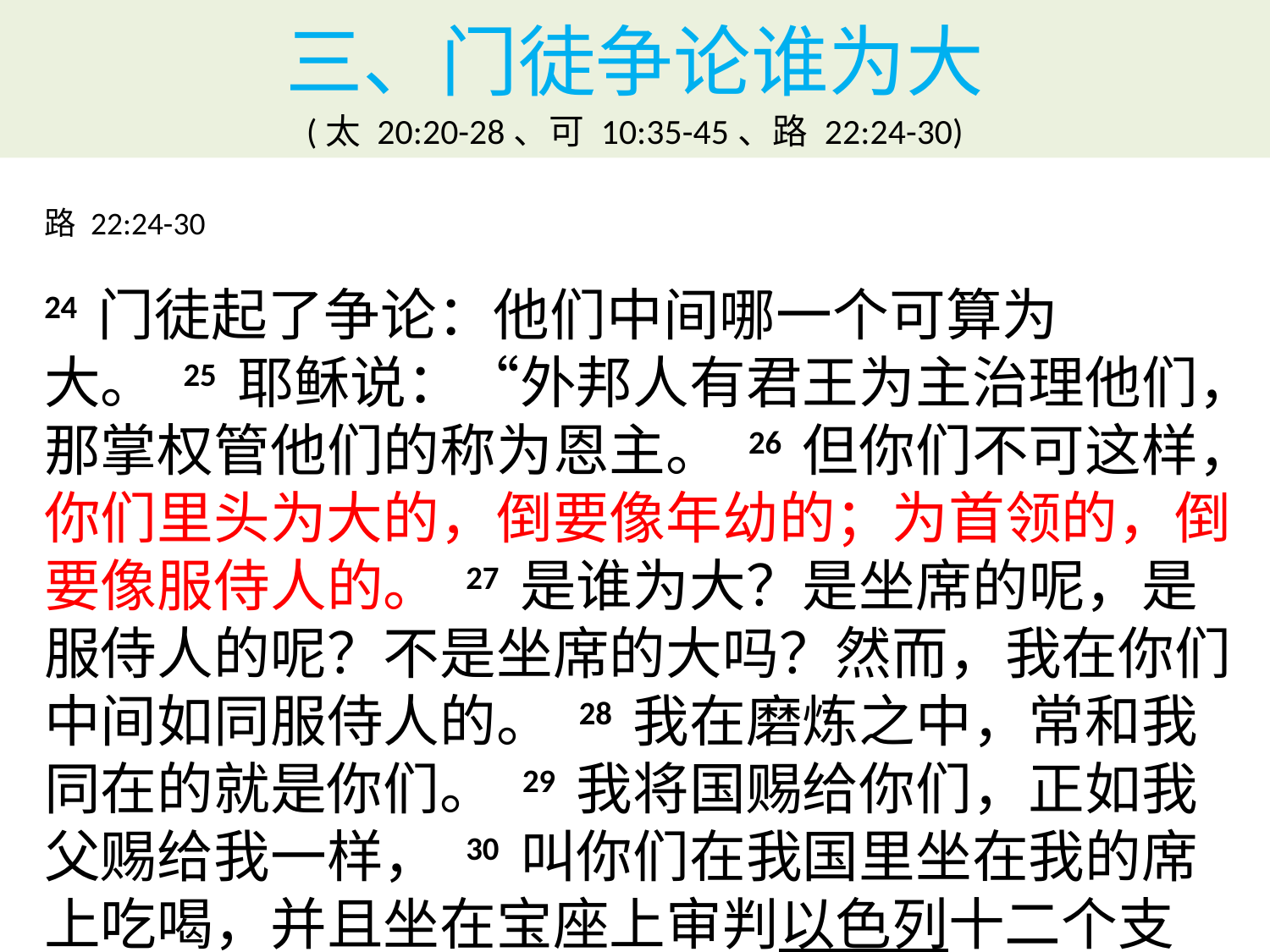

# 三、门徒争论谁为大 (太 20:20-28、可 10:35-45、路 22:24-30)
路 22:24-30

24 门徒起了争论：他们中间哪一个可算为大。 25 耶稣说：“外邦人有君王为主治理他们，那掌权管他们的称为恩主。 26 但你们不可这样，你们里头为大的，倒要像年幼的；为首领的，倒要像服侍人的。 27 是谁为大？是坐席的呢，是服侍人的呢？不是坐席的大吗？然而，我在你们中间如同服侍人的。 28 我在磨炼之中，常和我同在的就是你们。 29 我将国赐给你们，正如我父赐给我一样， 30 叫你们在我国里坐在我的席上吃喝，并且坐在宝座上审判以色列十二个支派。”